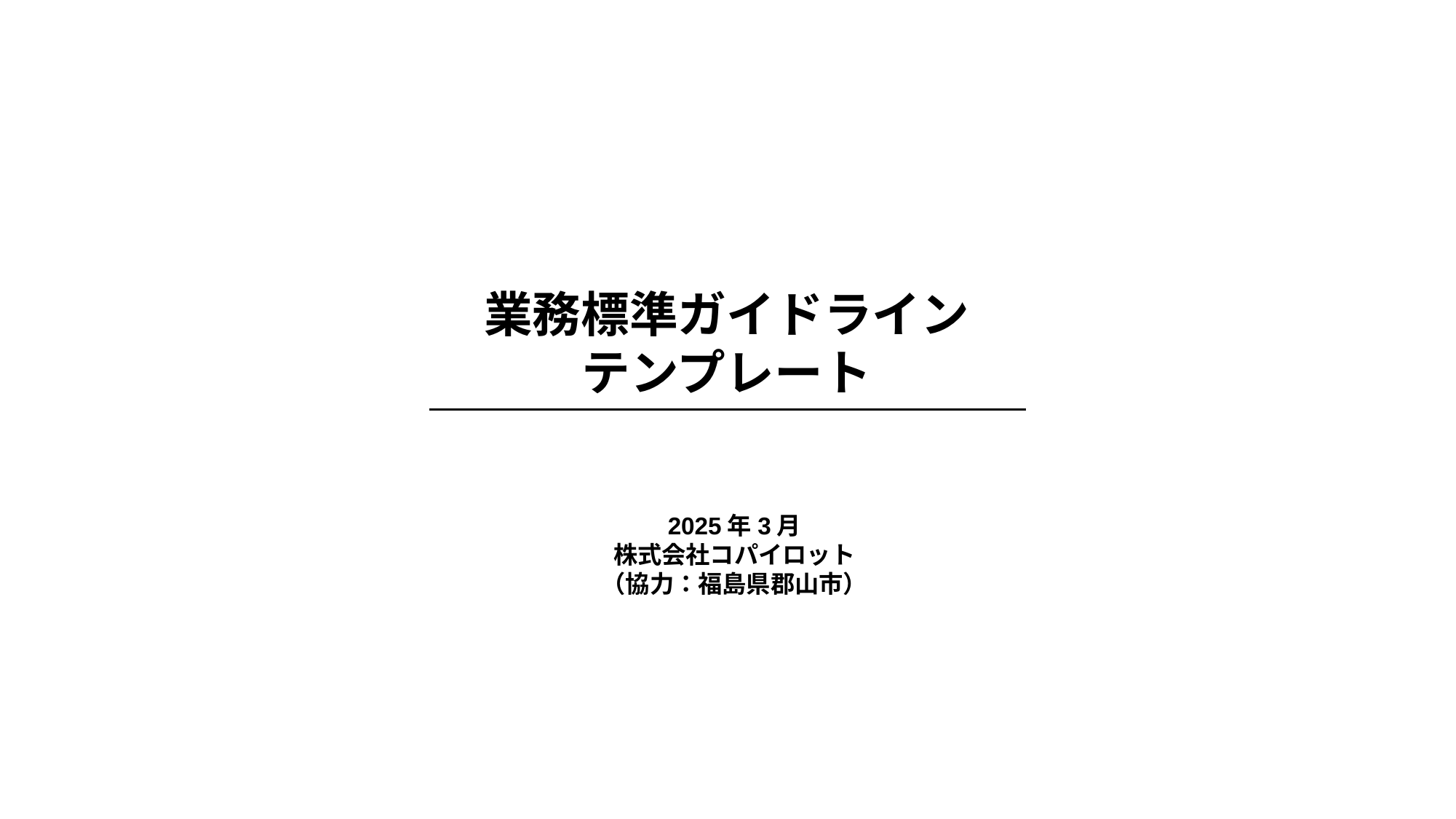

業務標準ガイドライン
テンプレート
2025年3月
株式会社コパイロット
（協力：福島県郡山市）